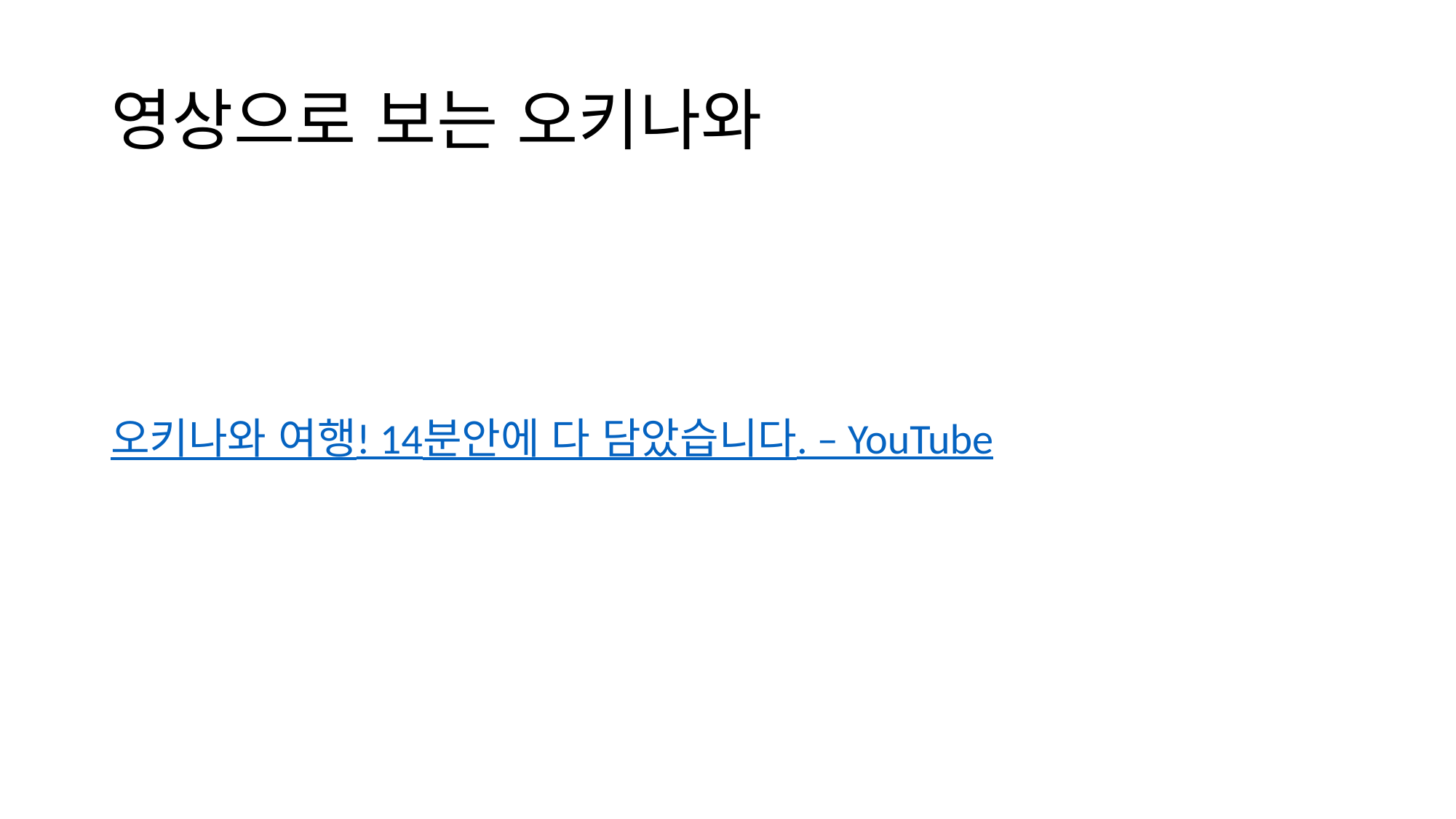

# 영상으로 보는 오키나와

오키나와 여행! 14분안에 다 담았습니다. – YouTube